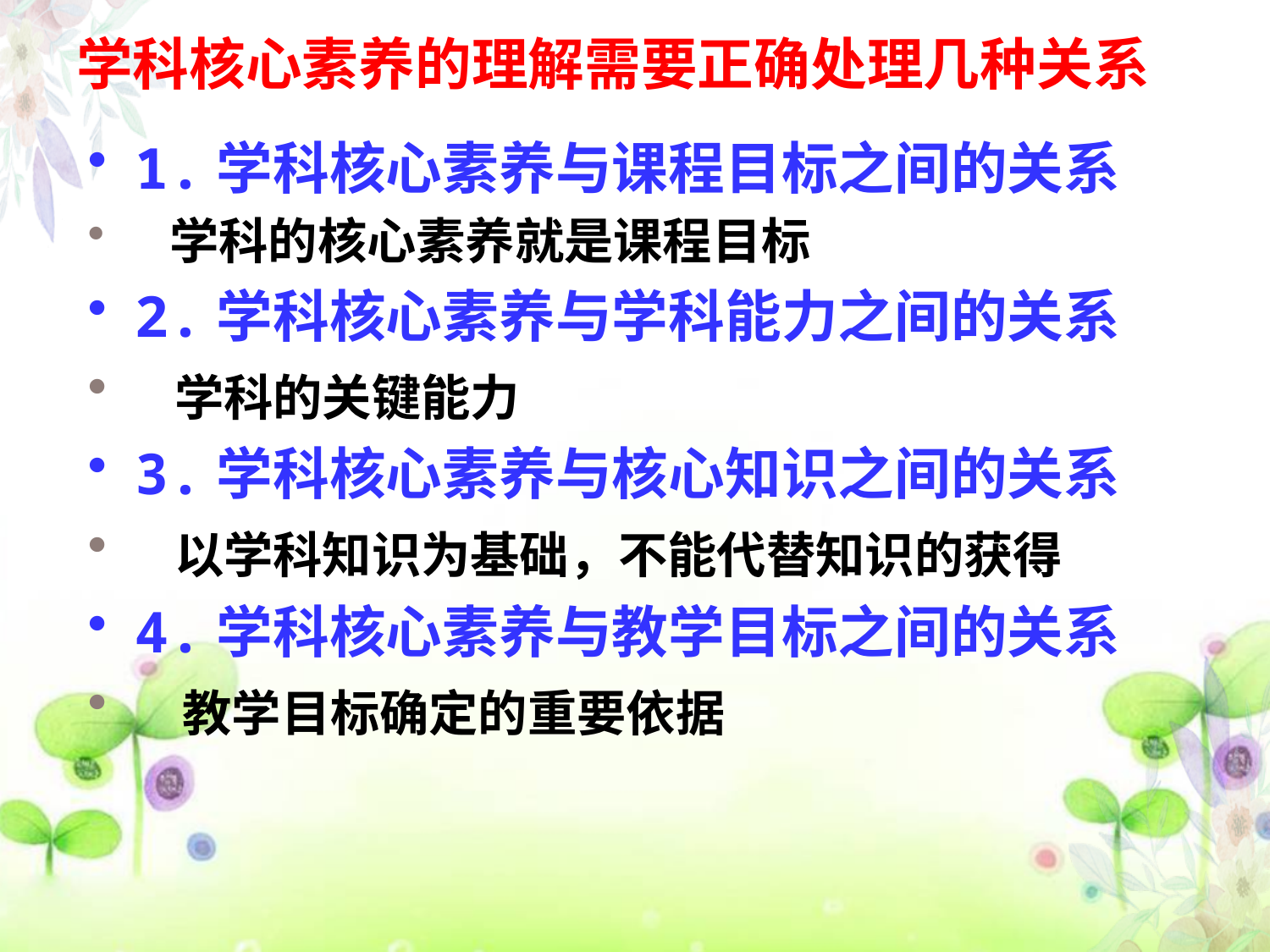

# 学科核心素养的理解需要正确处理几种关系
1.学科核心素养与课程目标之间的关系
  学科的核心素养就是课程目标
2.学科核心素养与学科能力之间的关系
  学科的关键能力
3.学科核心素养与核心知识之间的关系
  以学科知识为基础，不能代替知识的获得
4.学科核心素养与教学目标之间的关系
   教学目标确定的重要依据